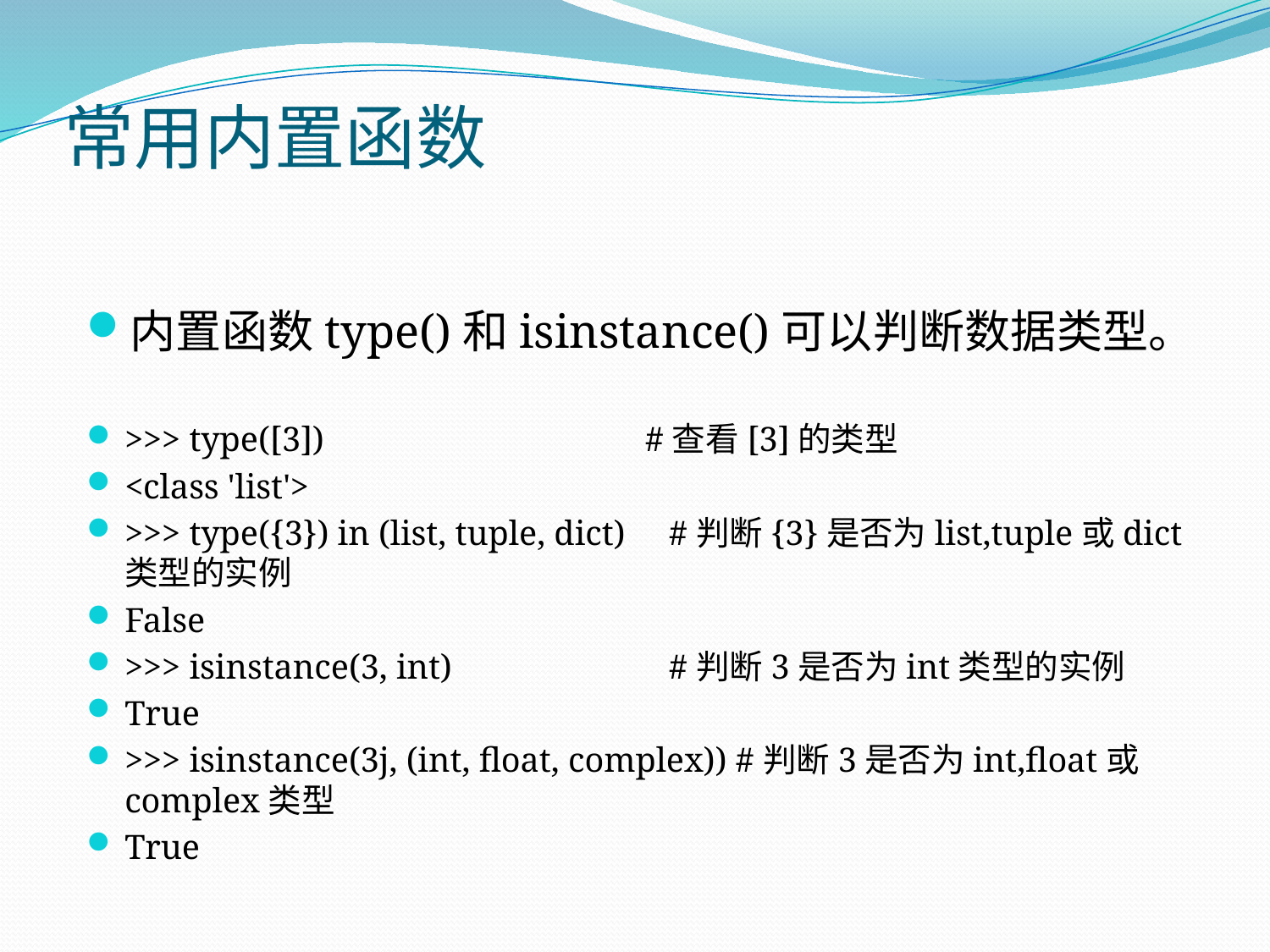

# 常用内置函数
内置函数type()和isinstance()可以判断数据类型。

>>> type([3])                                     #查看[3]的类型
<class 'list'>
>>> type({3}) in (list, tuple, dict)     #判断{3}是否为list,tuple或dict类型的实例
False
>>> isinstance(3, int)                         #判断3是否为int类型的实例
True
>>> isinstance(3j, (int, float, complex)) #判断3是否为int,float或complex类型
True